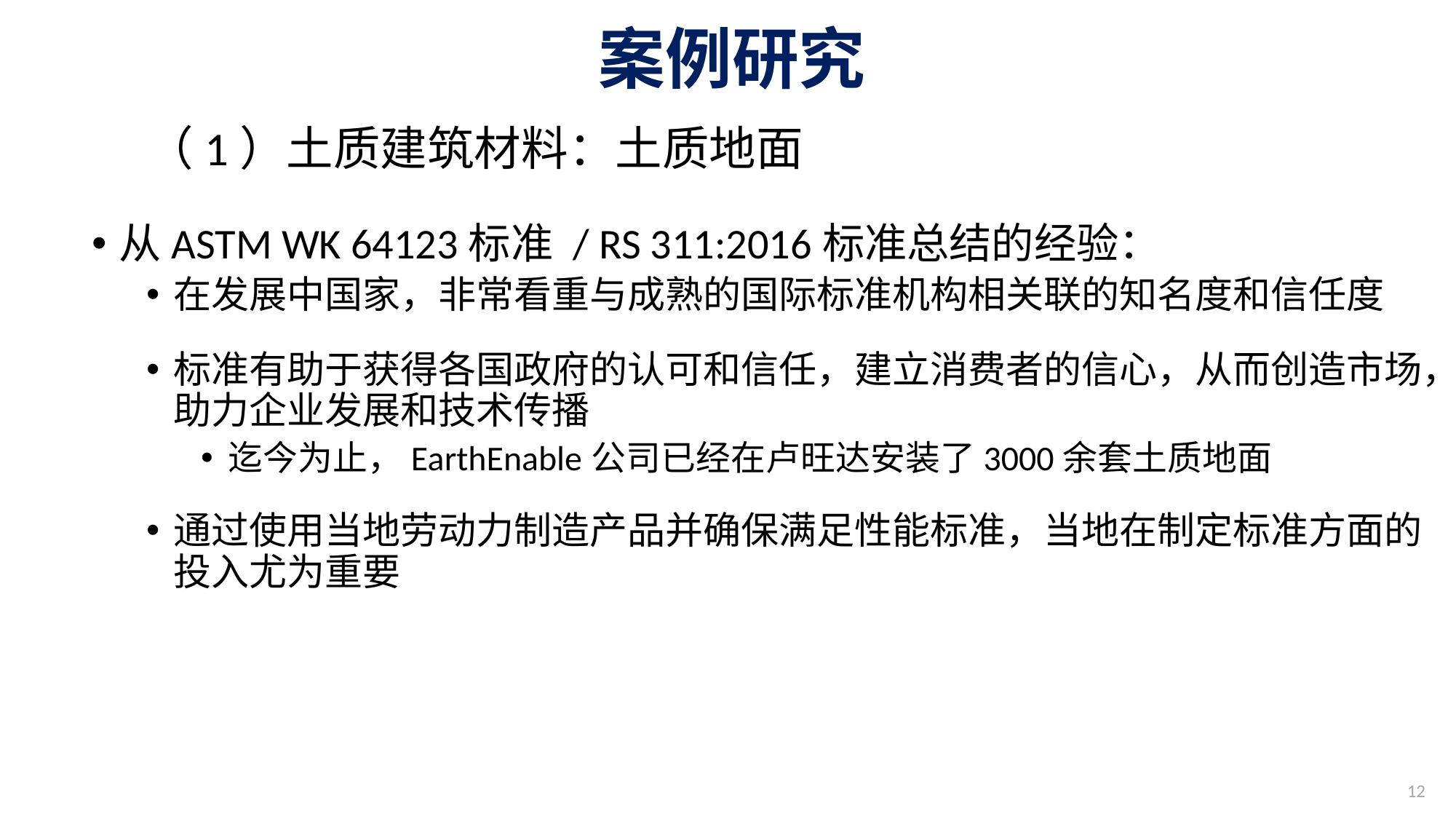

# 案例研究
（1）土质建筑材料：土质地面

从ASTM WK 64123标准 / RS 311:2016标准总结的经验：
在发展中国家，非常看重与成熟的国际标准机构相关联的知名度和信任度

标准有助于获得各国政府的认可和信任，建立消费者的信心，从而创造市场，助力企业发展和技术传播
迄今为止，EarthEnable公司已经在卢旺达安装了3000余套土质地面

通过使用当地劳动力制造产品并确保满足性能标准，当地在制定标准方面的投入尤为重要
12